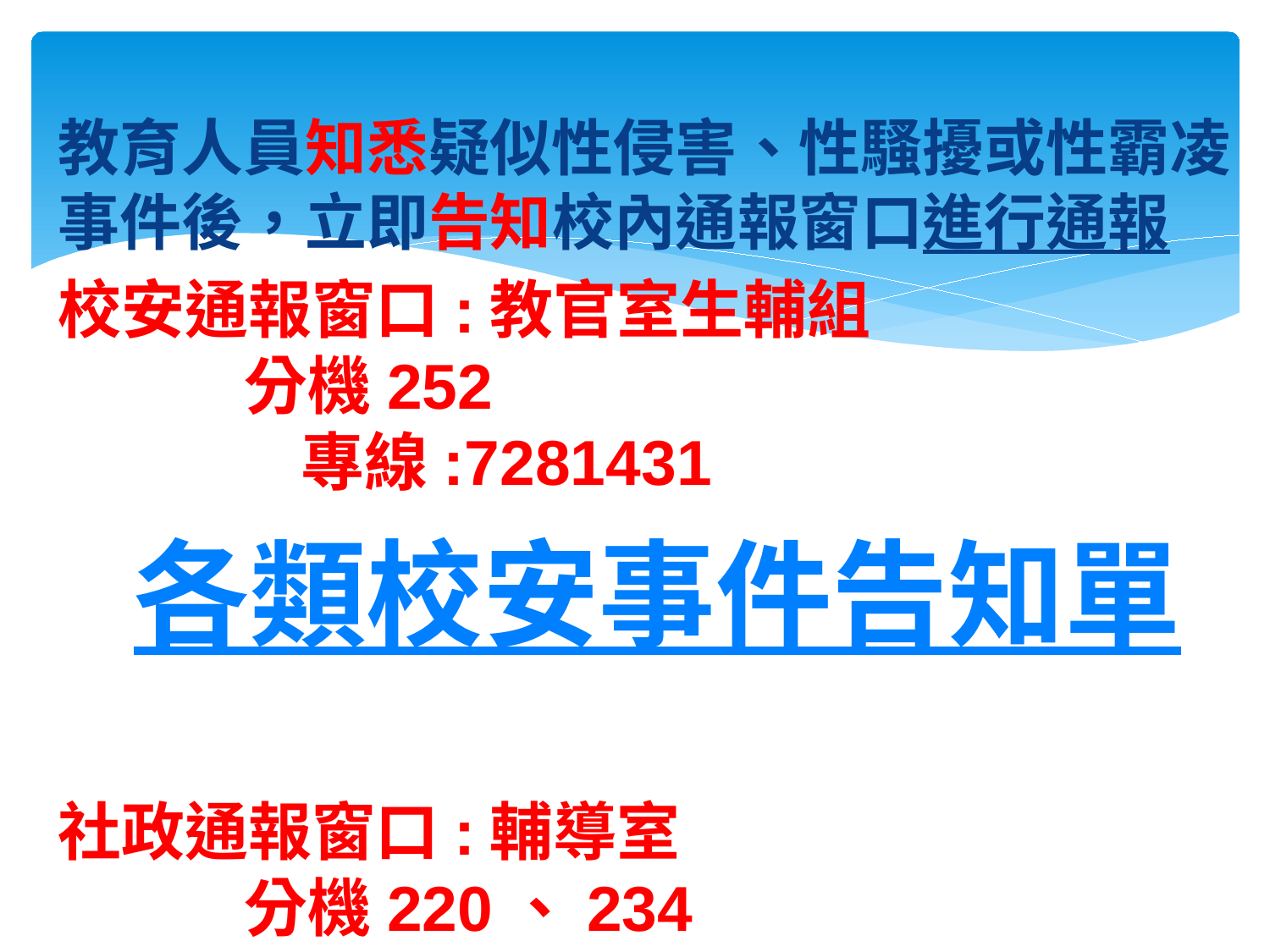

教育人員知悉疑似性侵害、性騷擾或性霸凌事件後，立即告知校內通報窗口進行通報
校安通報窗口:教官室生輔組
             分機252
             專線:7281431
各類校安事件告知單

社政通報窗口:輔導室
             分機220、234
#